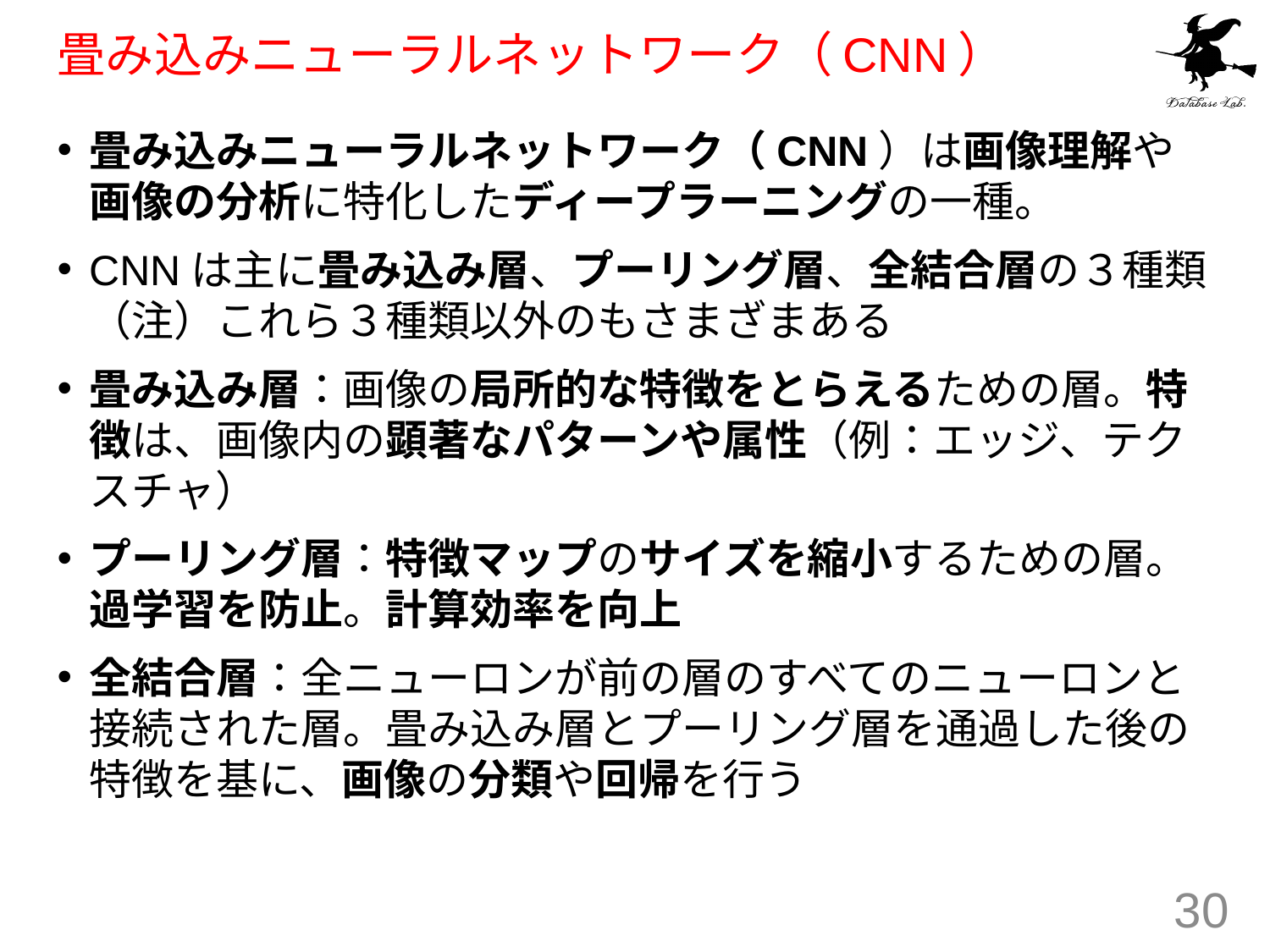

# 畳み込みニューラルネットワーク（CNN）
畳み込みニューラルネットワーク（CNN）は画像理解や画像の分析に特化したディープラーニングの一種。
CNNは主に畳み込み層、プーリング層、全結合層の３種類（注）これら３種類以外のもさまざまある
畳み込み層：画像の局所的な特徴をとらえるための層。特徴は、画像内の顕著なパターンや属性（例：エッジ、テクスチャ）
プーリング層：特徴マップのサイズを縮小するための層。過学習を防止。計算効率を向上
全結合層：全ニューロンが前の層のすべてのニューロンと接続された層。畳み込み層とプーリング層を通過した後の特徴を基に、画像の分類や回帰を行う

30